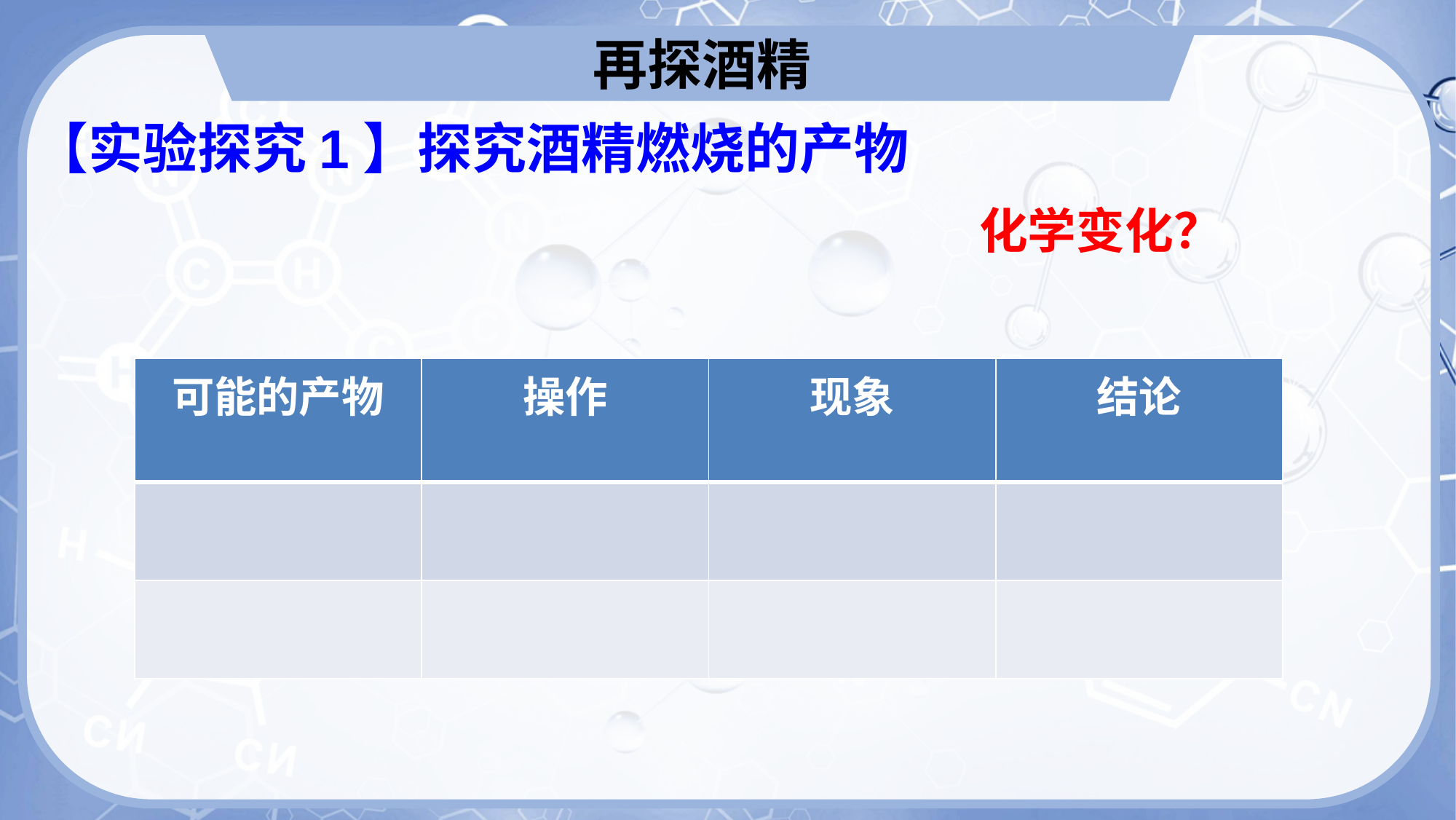

再探酒精
【实验探究1】探究酒精燃烧的产物
化学变化？
| 可能的产物 | 操作 | 现象 | 结论 |
| --- | --- | --- | --- |
|  |  |  |  |
|  |  |  |  |